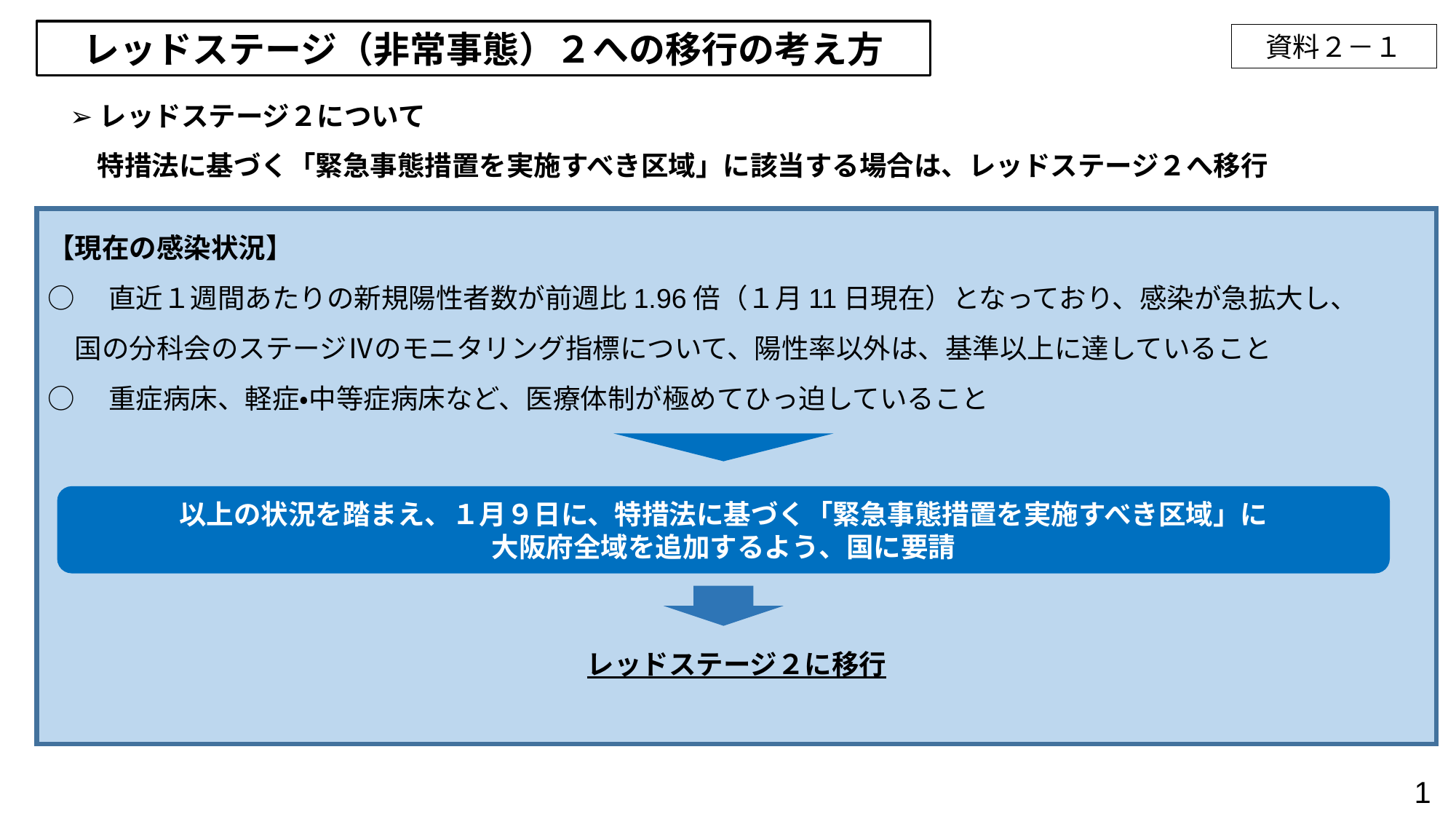

レッドステージ（非常事態）２への移行の考え方
資料２－１
➢レッドステージ２について
　特措法に基づく「緊急事態措置を実施すべき区域」に該当する場合は、レッドステージ２へ移行

【現在の感染状況】
○　直近１週間あたりの新規陽性者数が前週比1.96倍（１月11日現在）となっており、感染が急拡大し、
　国の分科会のステージⅣのモニタリング指標について、陽性率以外は、基準以上に達していること
○　重症病床、軽症・中等症病床など、医療体制が極めてひっ迫していること

レッドステージ２に移行

以上の状況を踏まえ、１月９日に、特措法に基づく「緊急事態措置を実施すべき区域」に
大阪府全域を追加するよう、国に要請

1